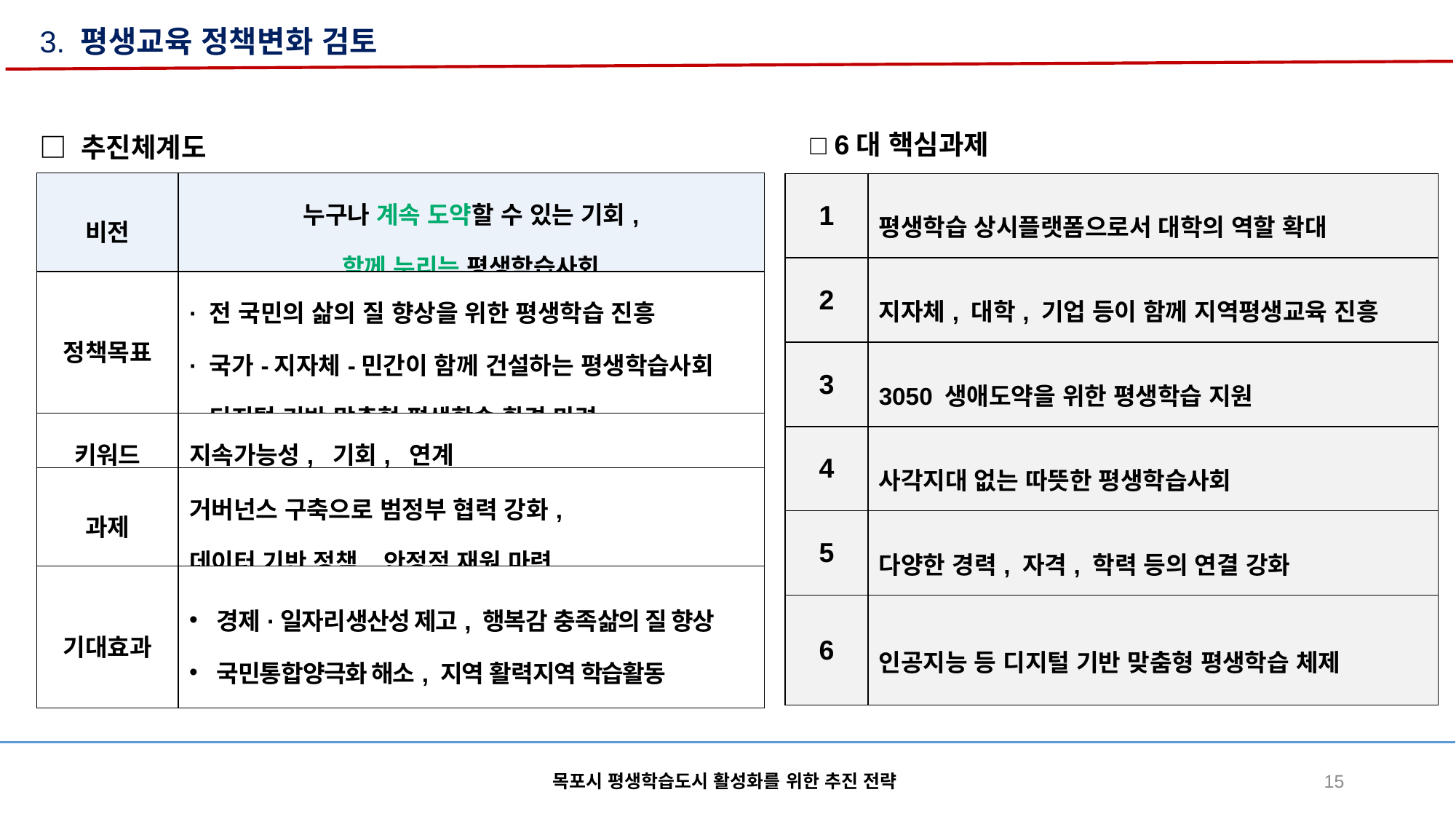

3. 평생교육 정책변화 검토
□ 6대 핵심과제
□ 추진체계도

| 비전 | 누구나 계속 도약할 수 있는 기회, 함께 누리는 평생학습사회 |
| --- | --- |
| 정책목표 | ∙ 전 국민의 삶의 질 향상을 위한 평생학습 진흥 ∙ 국가-지자체-민간이 함께 건설하는 평생학습사회 ∙ 디지털 기반 맞춤형 평생학습 환경 마련 |
| 키워드 | 지속가능성, 기회, 연계 |
| 과제 | 거버넌스 구축으로 범정부 협력 강화, 데이터 기반 정책, 안정적 재원 마련 |
| 기대효과 | 경제·일자리생산성 제고, 행복감 충족삶의 질 향상 국민통합양극화 해소, 지역 활력지역 학습활동 |
| 1 | 평생학습 상시플랫폼으로서 대학의 역할 확대 |
| --- | --- |
| 2 | 지자체, 대학, 기업 등이 함께 지역평생교육 진흥 |
| 3 | 3050 생애도약을 위한 평생학습 지원 |
| 4 | 사각지대 없는 따뜻한 평생학습사회 |
| 5 | 다양한 경력, 자격, 학력 등의 연결 강화 |
| 6 | 인공지능 등 디지털 기반 맞춤형 평생학습 체제 |
목포시 평생학습도시 활성화를 위한 추진 전략
15